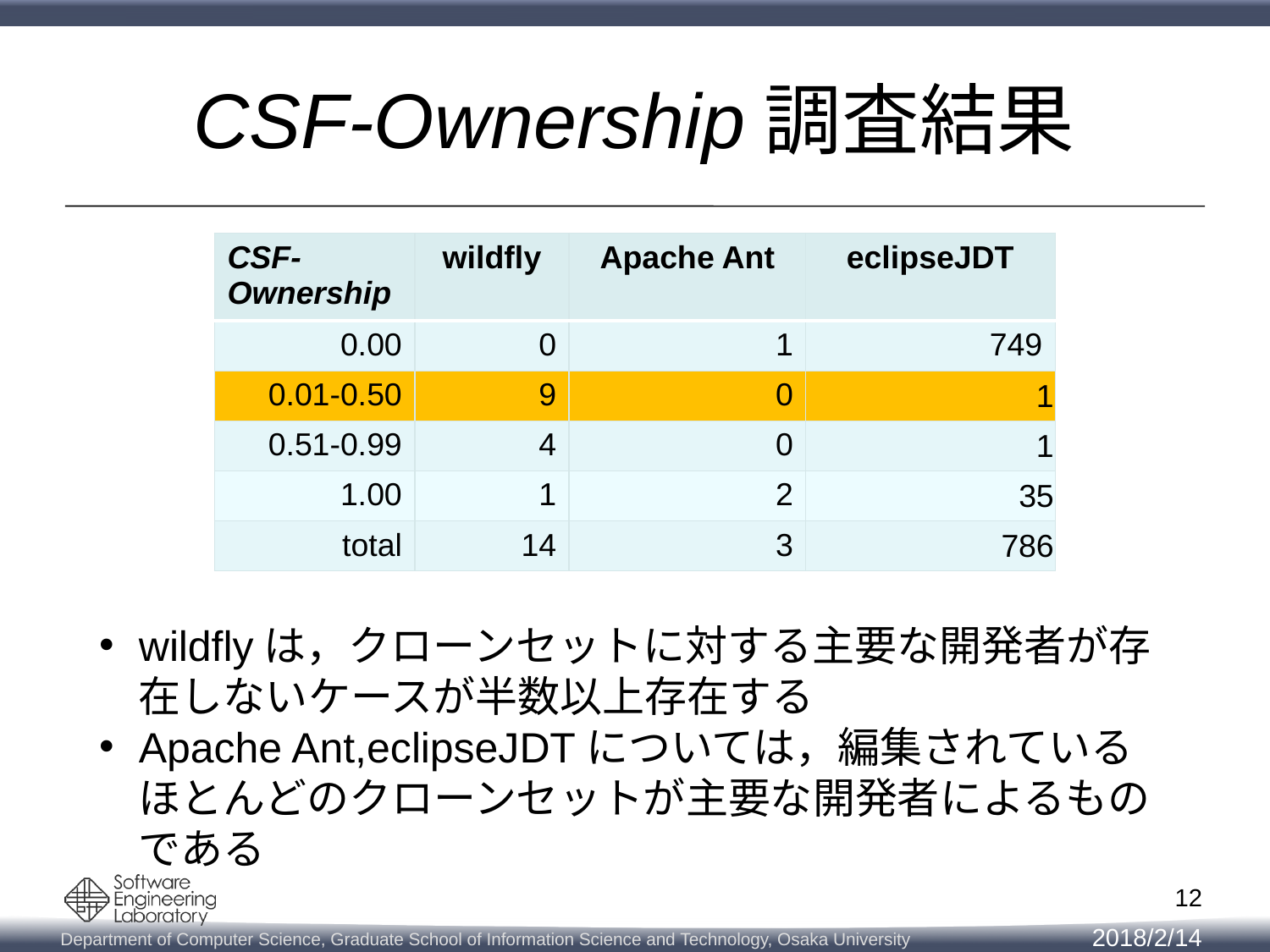

# CSF-Ownership調査結果
| CSF- Ownership | wildfly | Apache Ant | eclipseJDT |
| --- | --- | --- | --- |
| 0.00 | 0 | 1 | 749 |
| 0.01-0.50 | 9 | 0 | 1 |
| 0.51-0.99 | 4 | 0 | 1 |
| 1.00 | 1 | 2 | 35 |
| total | 14 | 3 | 786 |
wildflyは，クローンセットに対する主要な開発者が存在しないケースが半数以上存在する
Apache Ant,eclipseJDTについては，編集されているほとんどのクローンセットが主要な開発者によるものである
12
2018/2/14